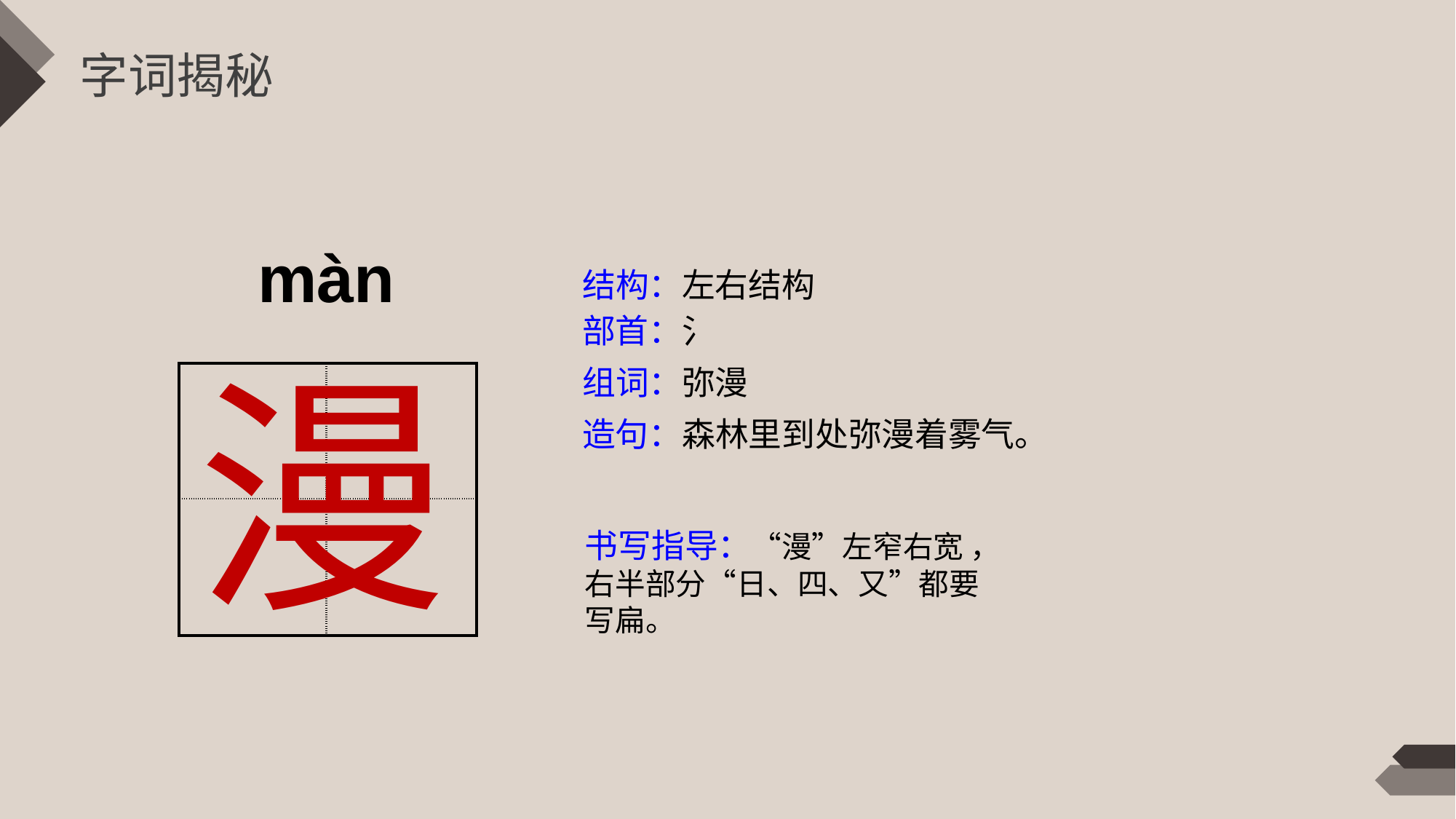

字词揭秘
màn
结构：左右结构
部首：氵
漫
组词：弥漫
|  |  |
| --- | --- |
|  |  |
造句：森林里到处弥漫着雾气。
书写指导：“漫”左窄右宽 ，右半部分“日、四、又”都要写扁。